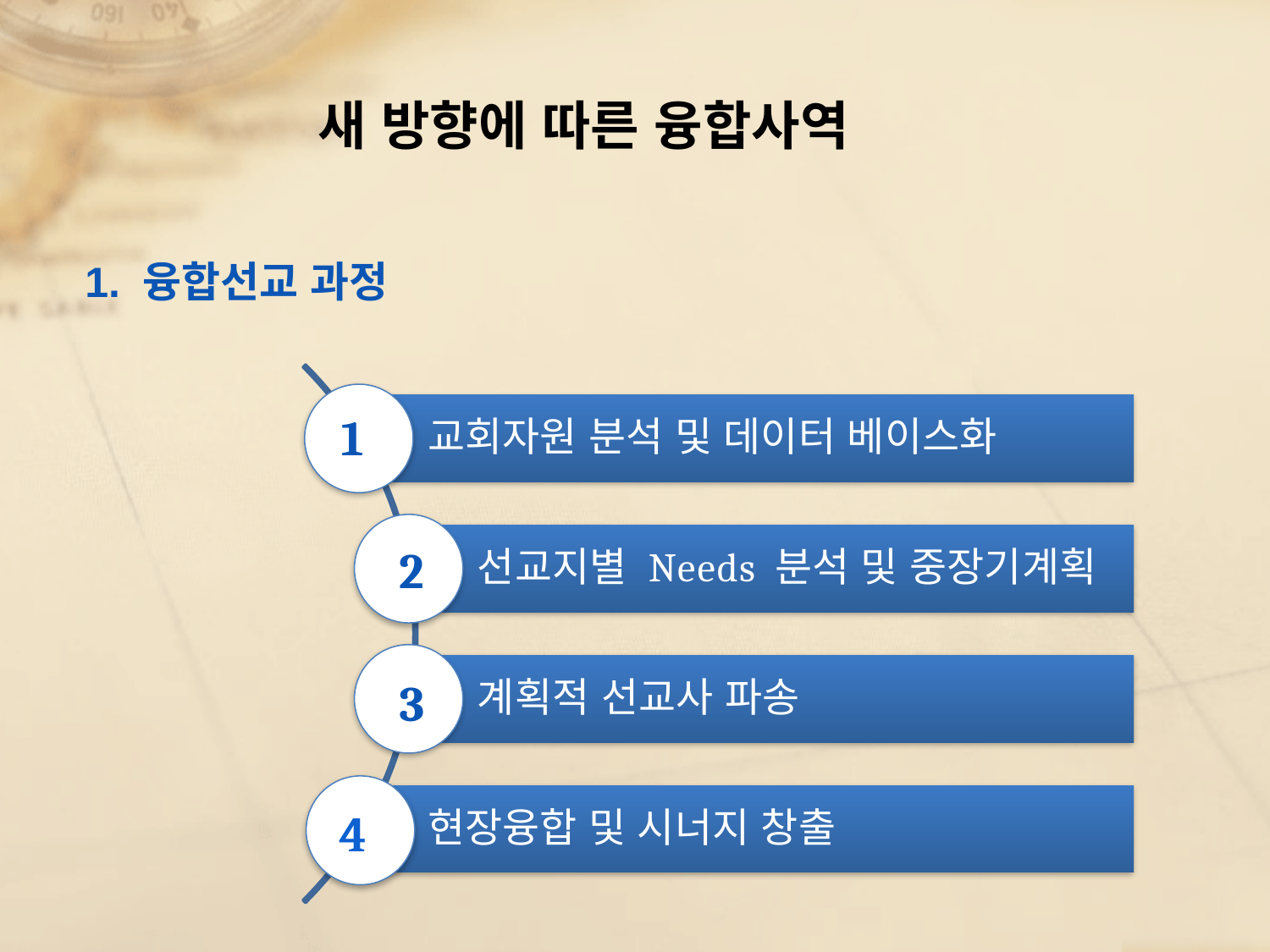

새 방향에 따른 융합사역
1. 융합선교 과정
교회자원 분석 및 데이터 베이스화
선교지별 Needs 분석 및 중장기계획
계획적 선교사 파송
현장융합 및 시너지 창출
1
2
3
4